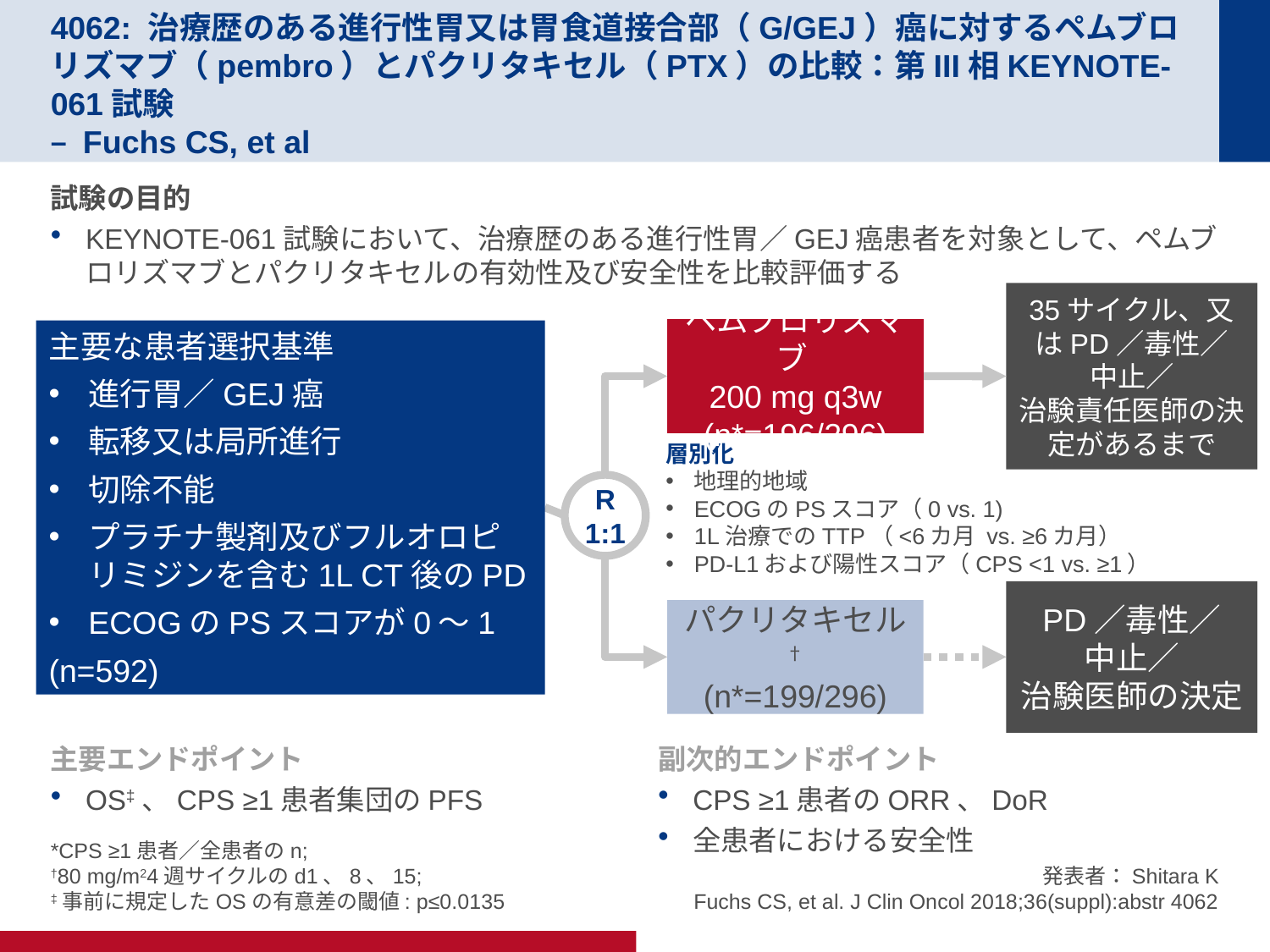

# 4062: 治療歴のある進行性胃又は胃食道接合部（G/GEJ）癌に対するペムブロリズマブ（pembro）とパクリタキセル（PTX）の比較：第III相KEYNOTE-061試験 – Fuchs CS, et al
試験の目的
KEYNOTE-061試験において、治療歴のある進行性胃／GEJ癌患者を対象として、ペムブロリズマブとパクリタキセルの有効性及び安全性を比較評価する
35サイクル、又はPD／毒性／
中止／
治験責任医師の決定があるまで
ペムブロリズマブ
200 mg q3w
(n*=196/296)
主要な患者選択基準
進行胃／GEJ癌
転移又は局所進行
切除不能
プラチナ製剤及びフルオロピリミジンを含む1L CT後のPD
ECOGのPSスコアが0～1
(n=592)
層別化
地理的地域
ECOGのPSスコア（0 vs. 1)
1L治療でのTTP（<6カ月 vs. ≥6カ月）
PD-L1および陽性スコア（CPS <1 vs. ≥1）
R
1:1
PD／毒性／
中止／
治験医師の決定
パクリタキセル†
(n*=199/296)
主要エンドポイント
OS‡、CPS ≥1患者集団のPFS

副次的エンドポイント
CPS ≥1患者のORR、DoR
全患者における安全性
*CPS ≥1患者／全患者のn;
†80 mg/m24週サイクルのd1、8、15;
‡事前に規定したOSの有意差の閾値: p≤0.0135
発表者：Shitara K
Fuchs CS, et al. J Clin Oncol 2018;36(suppl):abstr 4062